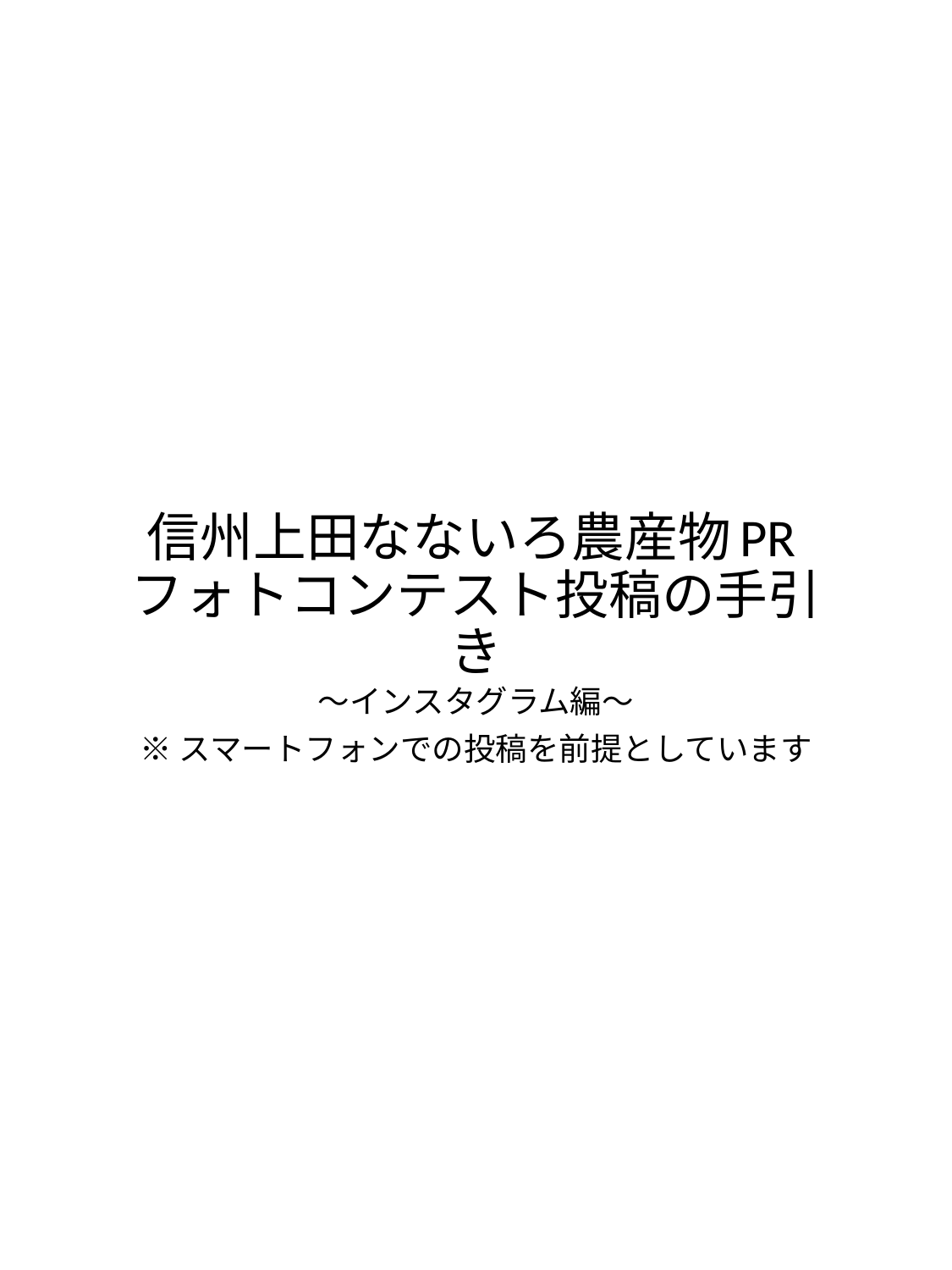

# 信州上田なないろ農産物PRフォトコンテスト投稿の手引き
～インスタグラム編～
※スマートフォンでの投稿を前提としています